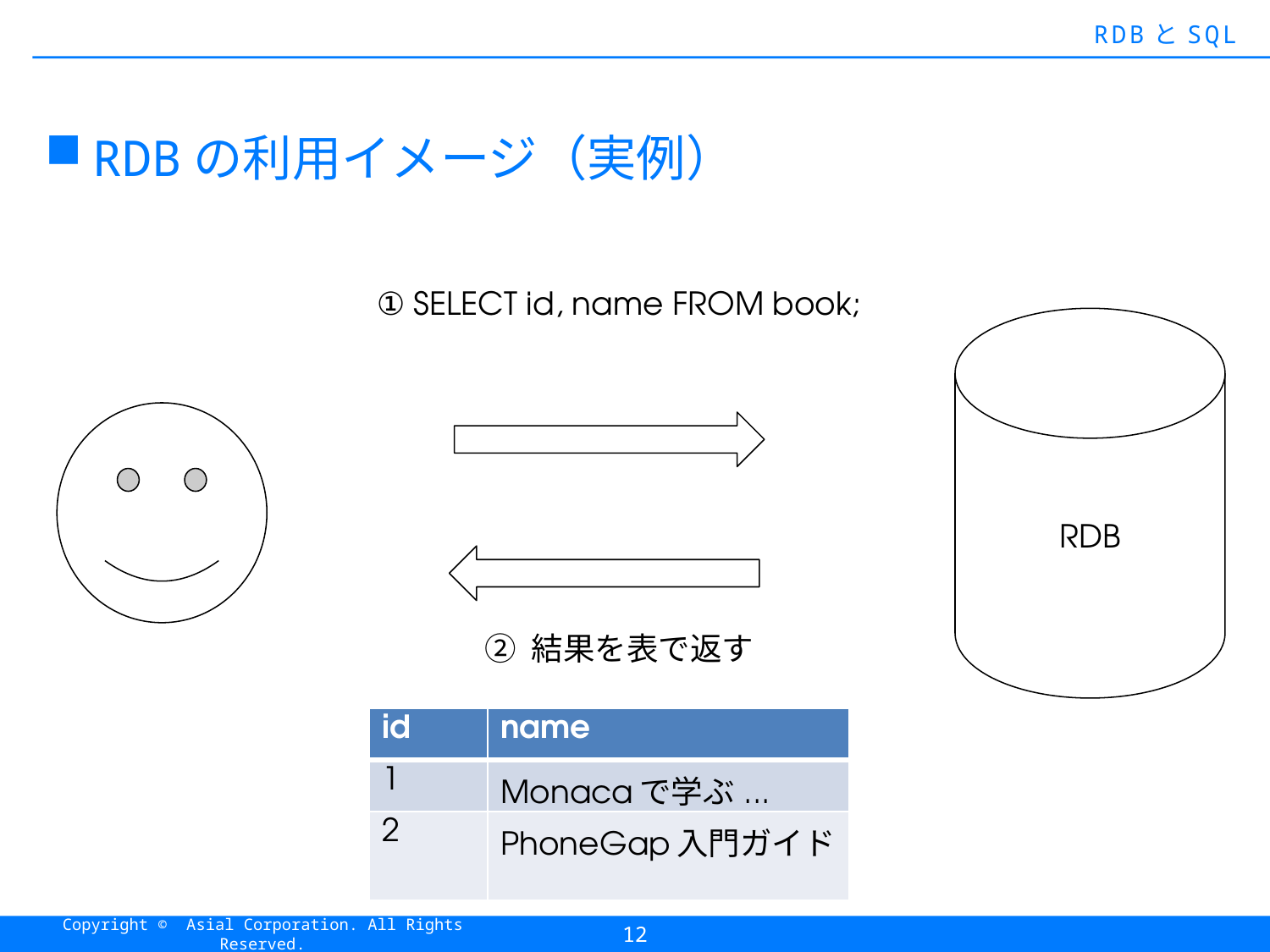

#
RDBとSQL
RDBの利用イメージ（実例）
① SELECT id, name FROM book;
RDB

② 結果を表で返す
| id | name |
| --- | --- |
| 1 | Monacaで学ぶ... |
| 2 | PhoneGap入門ガイド |
12